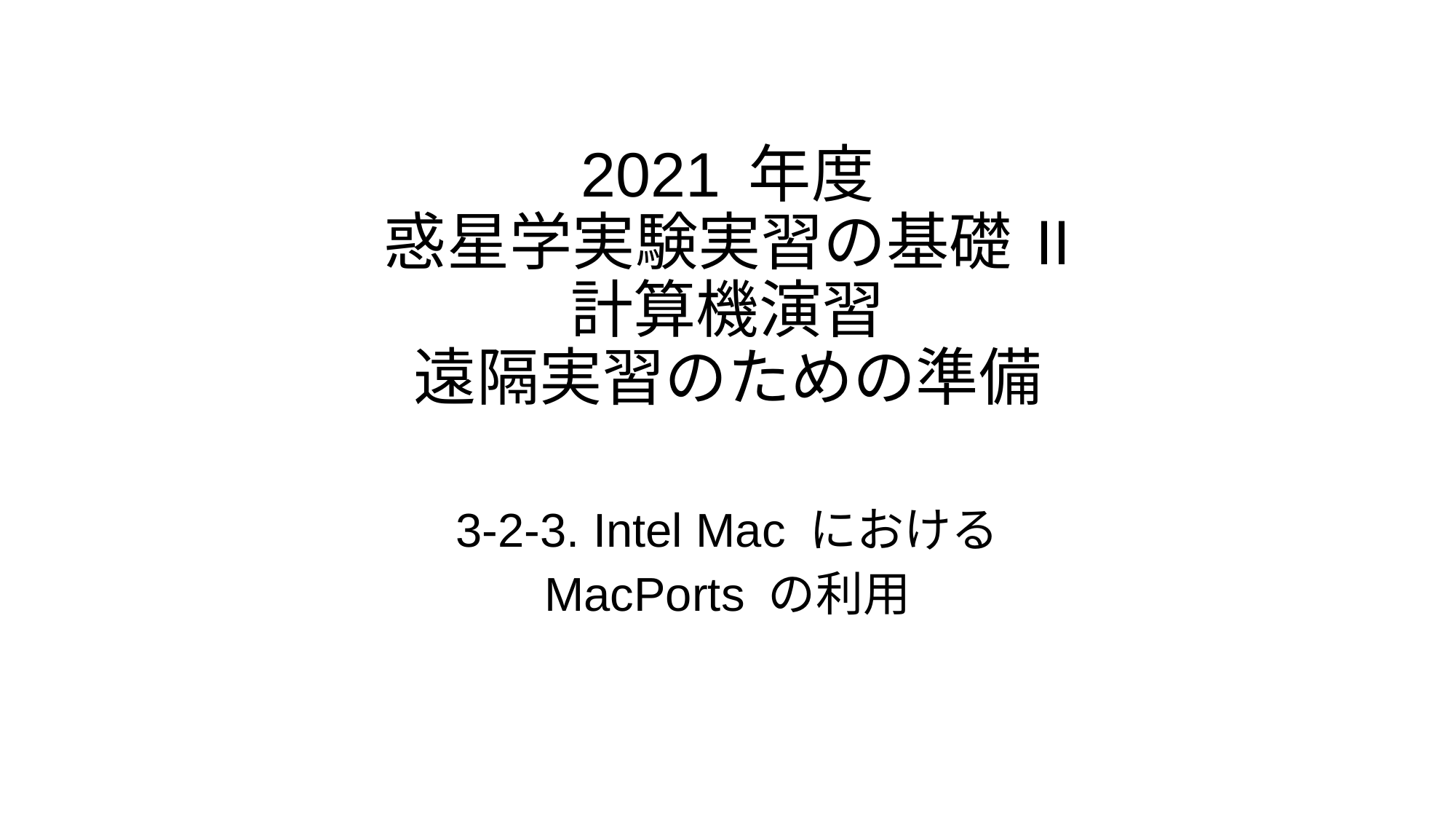

# 2021 年度 惑星学実験実習の基礎 II 計算機演習 遠隔実習のための準備

3-2-3. Intel Mac における
MacPorts の利用